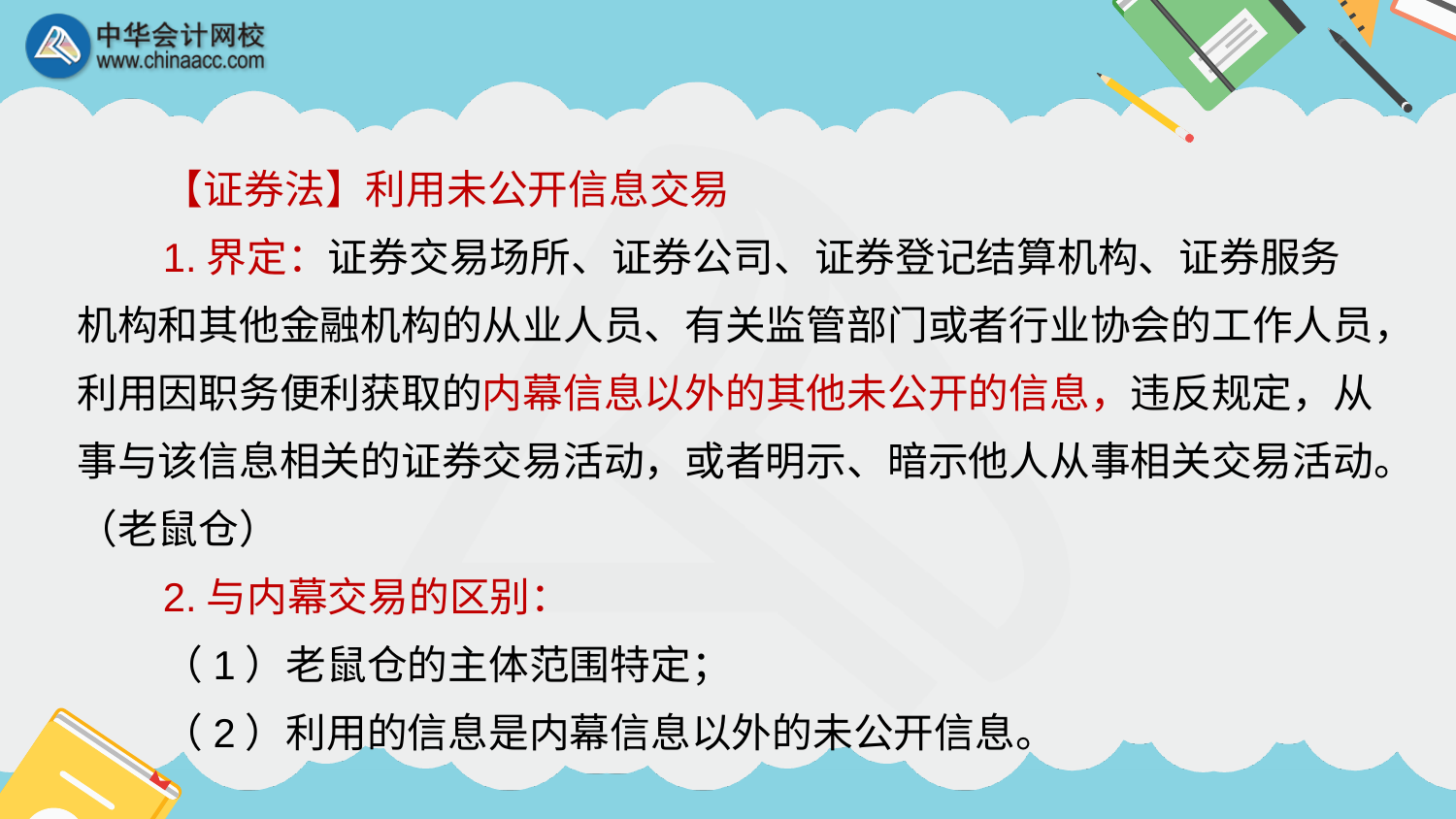

【证券法】利用未公开信息交易
1.界定：证券交易场所、证券公司、证券登记结算机构、证券服务机构和其他金融机构的从业人员、有关监管部门或者行业协会的工作人员，利用因职务便利获取的内幕信息以外的其他未公开的信息，违反规定，从事与该信息相关的证券交易活动，或者明示、暗示他人从事相关交易活动。（老鼠仓）
2.与内幕交易的区别：
（1）老鼠仓的主体范围特定；
（2）利用的信息是内幕信息以外的未公开信息。